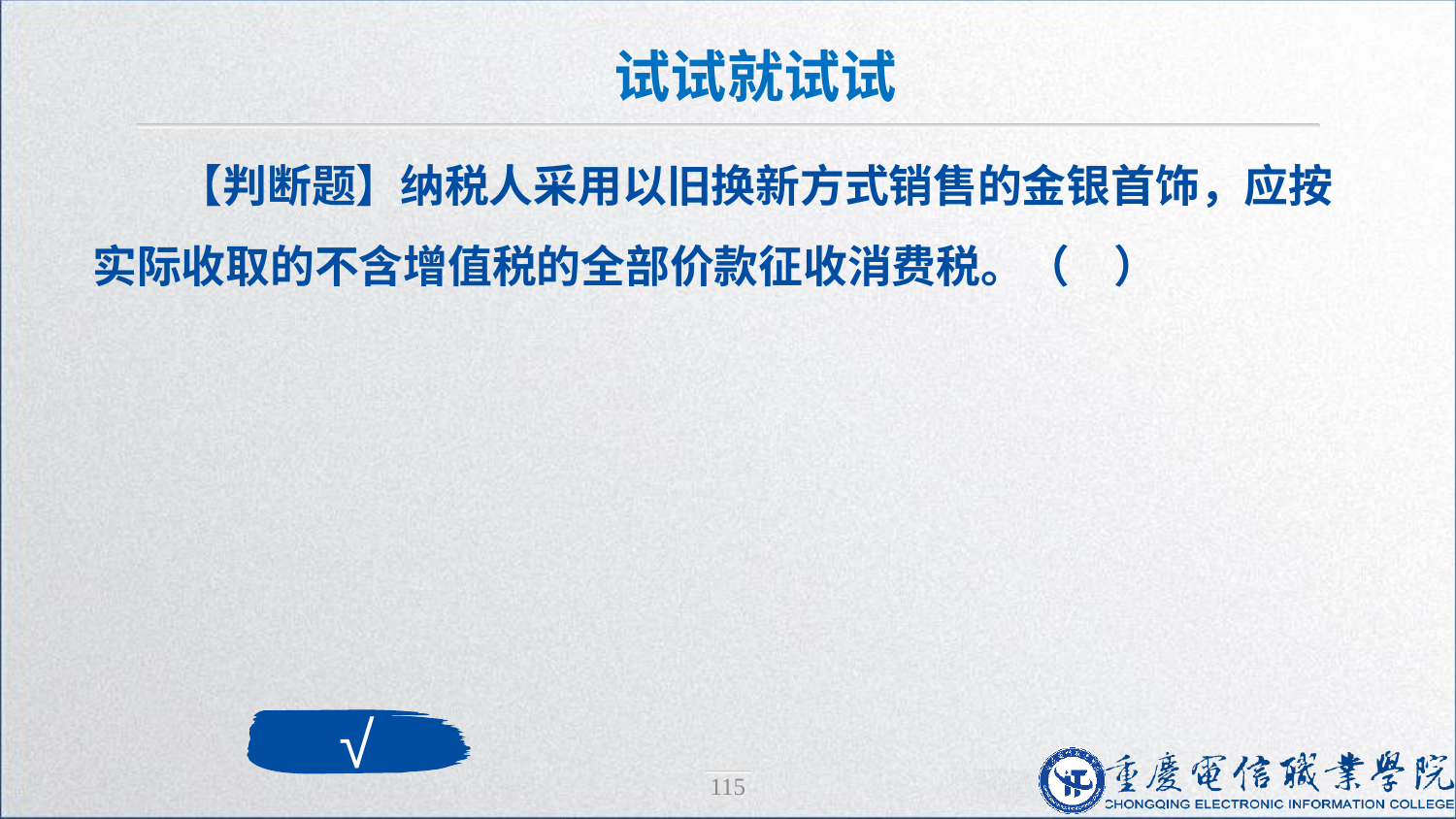

试试就试试
【判断题】纳税人采用以旧换新方式销售的金银首饰，应按实际收取的不含增值税的全部价款征收消费税。（　）

√

115